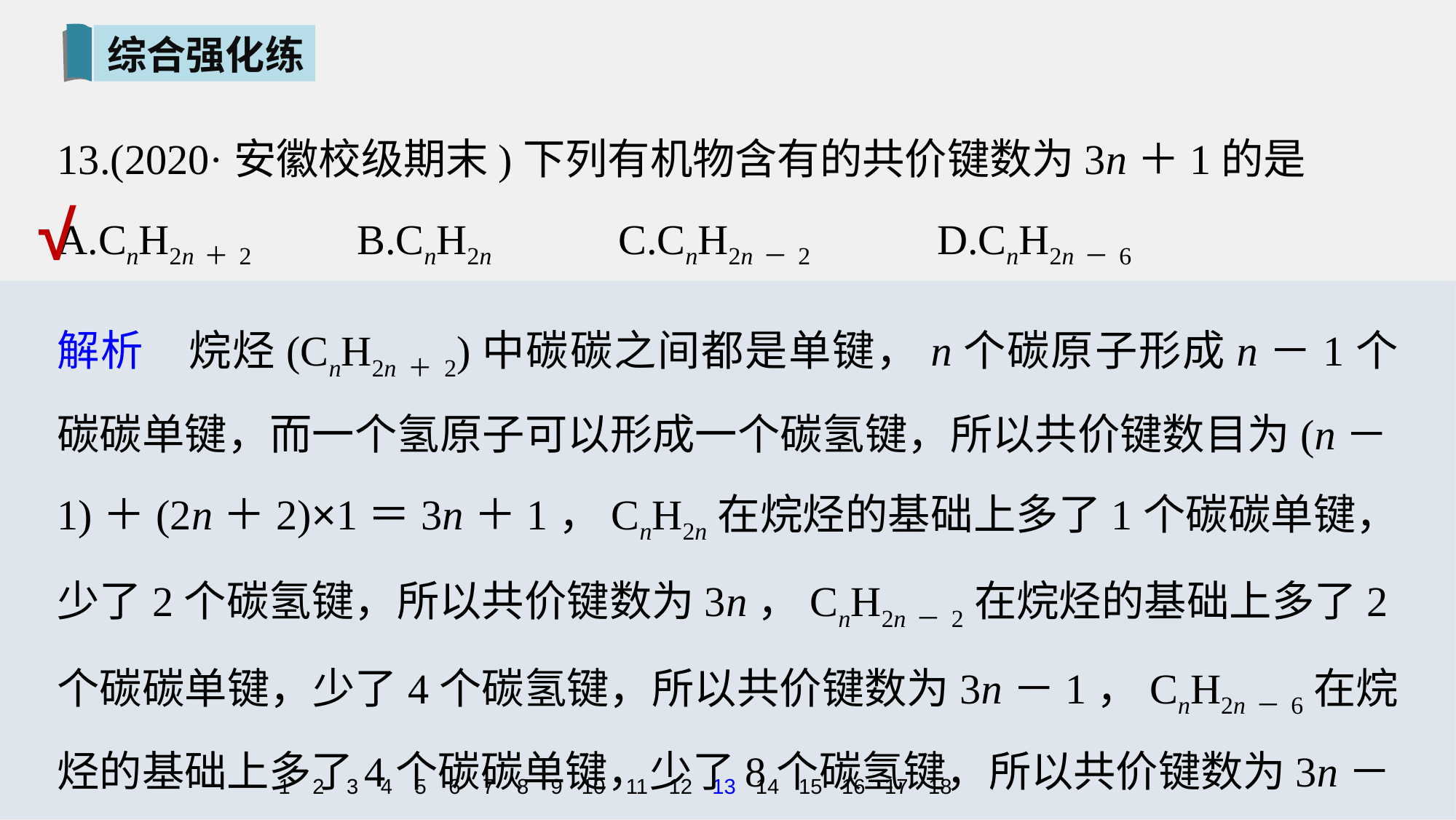

综合强化练
13.(2020·安徽校级期末)下列有机物含有的共价键数为3n＋1的是
A.CnH2n＋2          B.CnH2n            C.CnH2n－2            D.CnH2n－6
√
解析　烷烃(CnH2n＋2)中碳碳之间都是单键，n个碳原子形成n－1个碳碳单键，而一个氢原子可以形成一个碳氢键，所以共价键数目为(n－1)＋(2n＋2)×1＝3n＋1，CnH2n在烷烃的基础上多了1个碳碳单键，少了2个碳氢键，所以共价键数为3n，CnH2n－2在烷烃的基础上多了2个碳碳单键，少了4个碳氢键，所以共价键数为3n－1，CnH2n－6在烷烃的基础上多了4个碳碳单键，少了8个碳氢键，所以共价键数为3n－3，故选A。
1
2
3
4
5
6
7
8
9
10
11
12
13
14
15
16
17
18